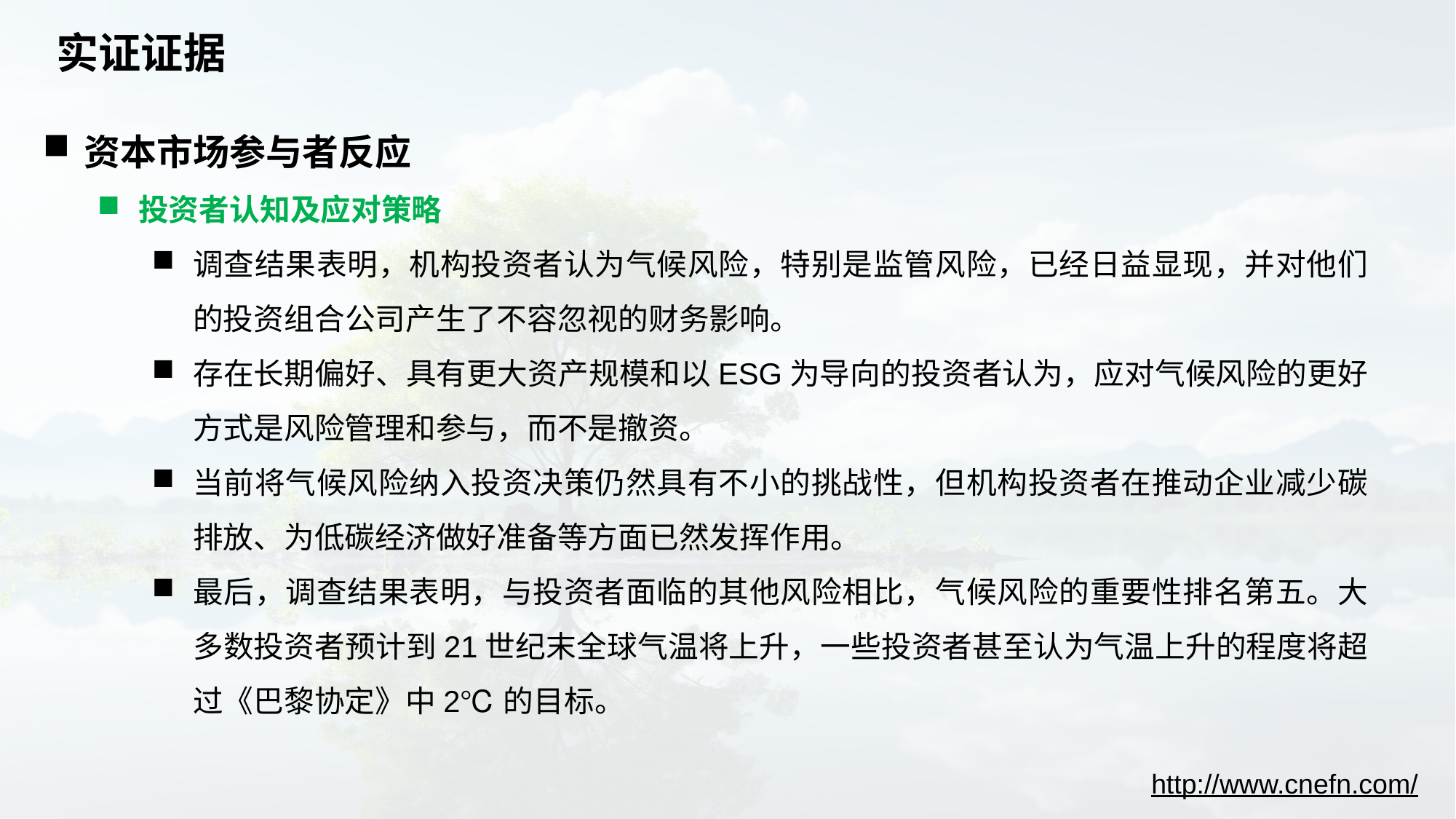

# 实证证据
资本市场参与者反应
投资者认知及应对策略
调查结果表明，机构投资者认为气候风险，特别是监管风险，已经日益显现，并对他们的投资组合公司产生了不容忽视的财务影响。
存在长期偏好、具有更大资产规模和以ESG为导向的投资者认为，应对气候风险的更好方式是风险管理和参与，而不是撤资。
当前将气候风险纳入投资决策仍然具有不小的挑战性，但机构投资者在推动企业减少碳排放、为低碳经济做好准备等方面已然发挥作用。
最后，调查结果表明，与投资者面临的其他风险相比，气候风险的重要性排名第五。大多数投资者预计到21世纪末全球气温将上升，一些投资者甚至认为气温上升的程度将超过《巴黎协定》中2℃的目标。